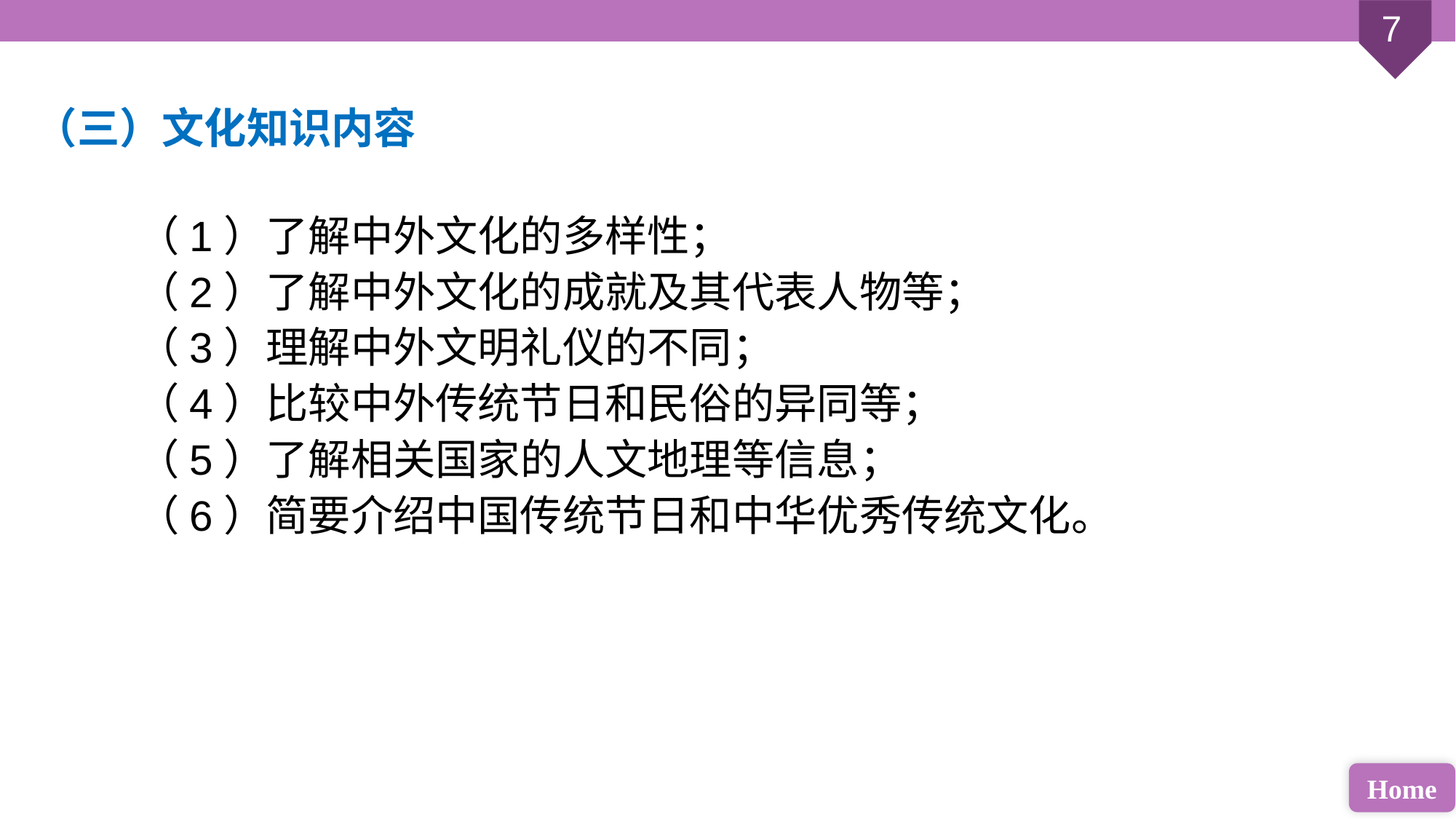

（三）文化知识内容
（1）了解中外文化的多样性；
（2）了解中外文化的成就及其代表人物等；
（3）理解中外文明礼仪的不同；
（4）比较中外传统节日和民俗的异同等；
（5）了解相关国家的人文地理等信息；
（6）简要介绍中国传统节日和中华优秀传统文化。